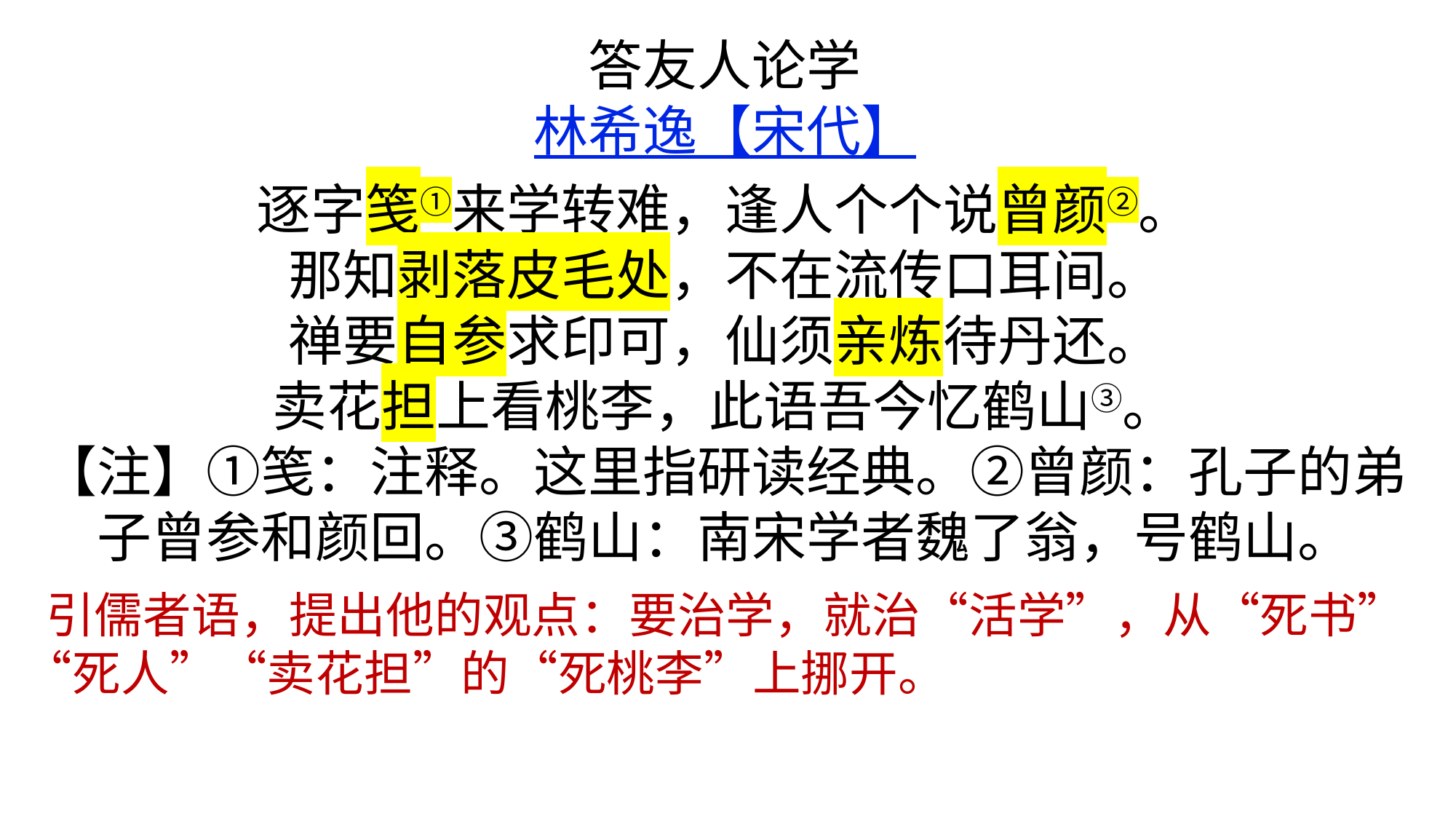

答友人论学
林希逸【宋代】
逐字笺①来学转难，逢人个个说曾颜②。
那知剥落皮毛处，不在流传口耳间。
禅要自参求印可，仙须亲炼待丹还。
卖花担上看桃李，此语吾今忆鹤山③。
【注】①笺：注释。这里指研读经典。②曾颜：孔子的弟子曾参和颜回。③鹤山：南宋学者魏了翁，号鹤山。

    引儒者语，提出他的观点：要治学，就治“活学”，从“死书”“死人”“卖花担”的“死桃李”上挪开。